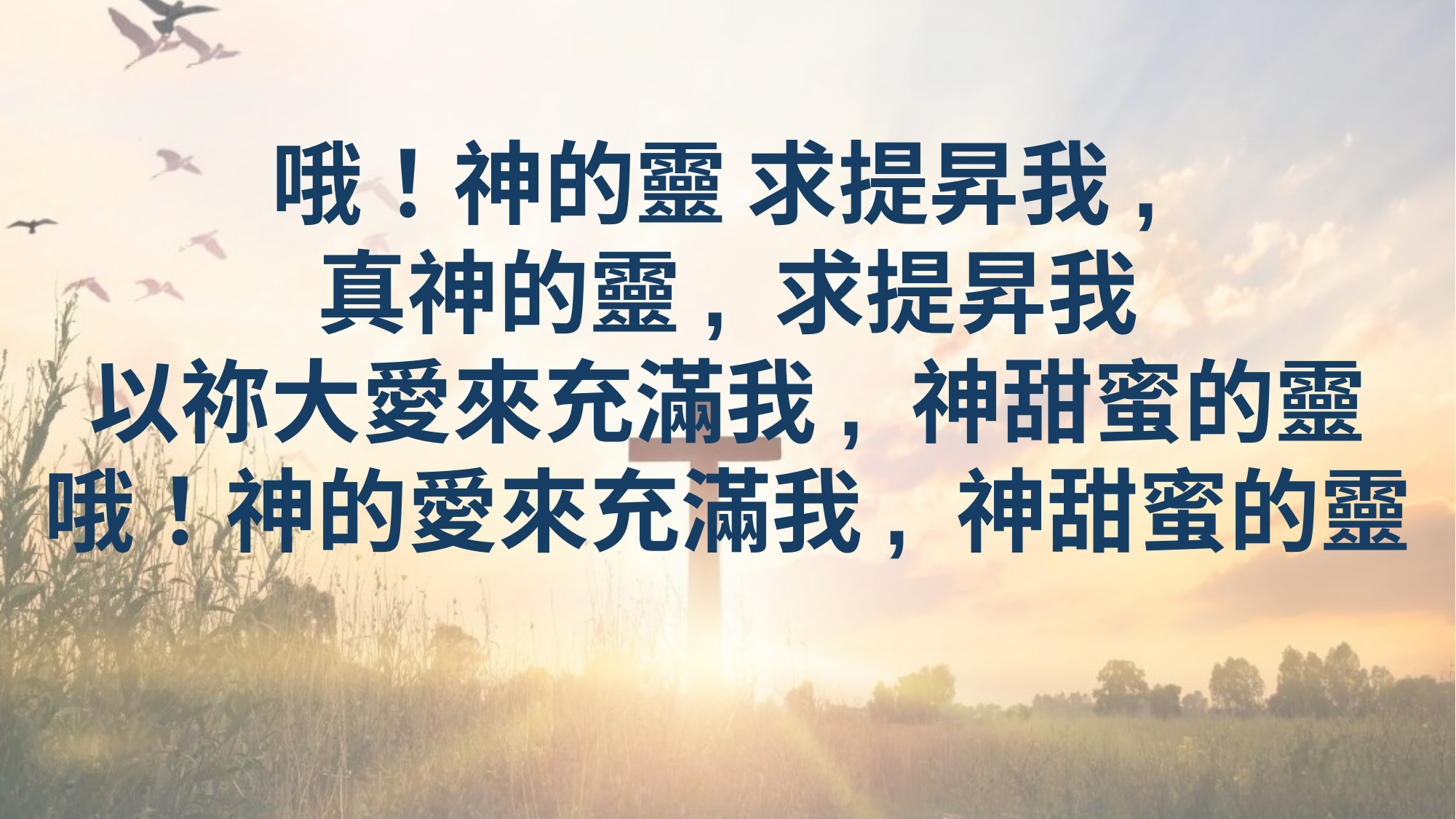

哦！神的靈 求提昇我,
真神的靈, 求提昇我
以祢大愛來充滿我, 神甜蜜的靈
哦！神的愛來充滿我, 神甜蜜的靈